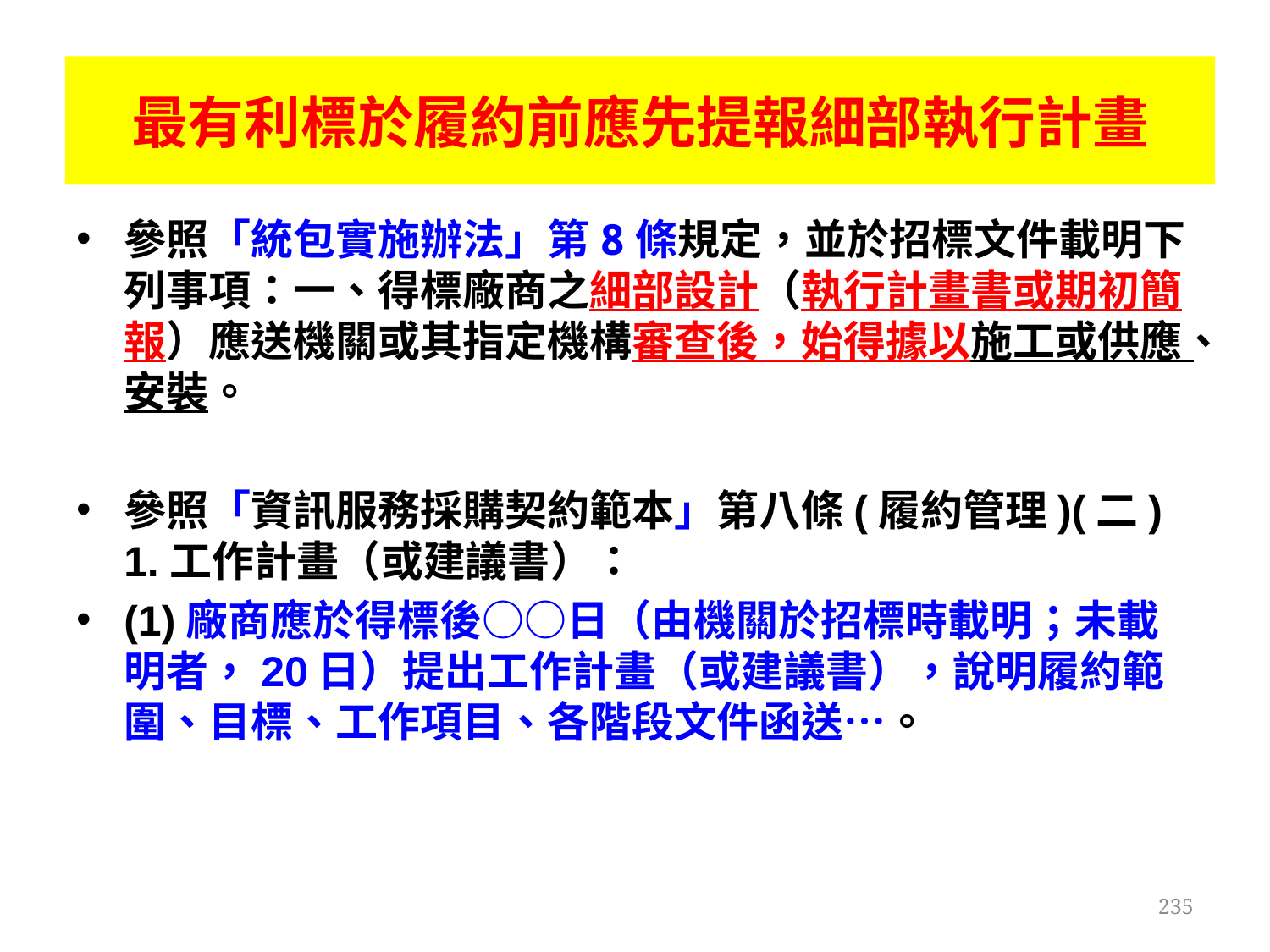

# 最有利標於履約前應先提報細部執行計畫
參照「統包實施辦法」第8條規定，並於招標文件載明下列事項：一、得標廠商之細部設計（執行計畫書或期初簡報）應送機關或其指定機構審查後，始得據以施工或供應、安裝。

參照「資訊服務採購契約範本」第八條(履約管理)(二) 1.工作計畫（或建議書）：
(1)廠商應於得標後○○日（由機關於招標時載明；未載明者，20日）提出工作計畫（或建議書），說明履約範圍、目標、工作項目、各階段文件函送…。

235